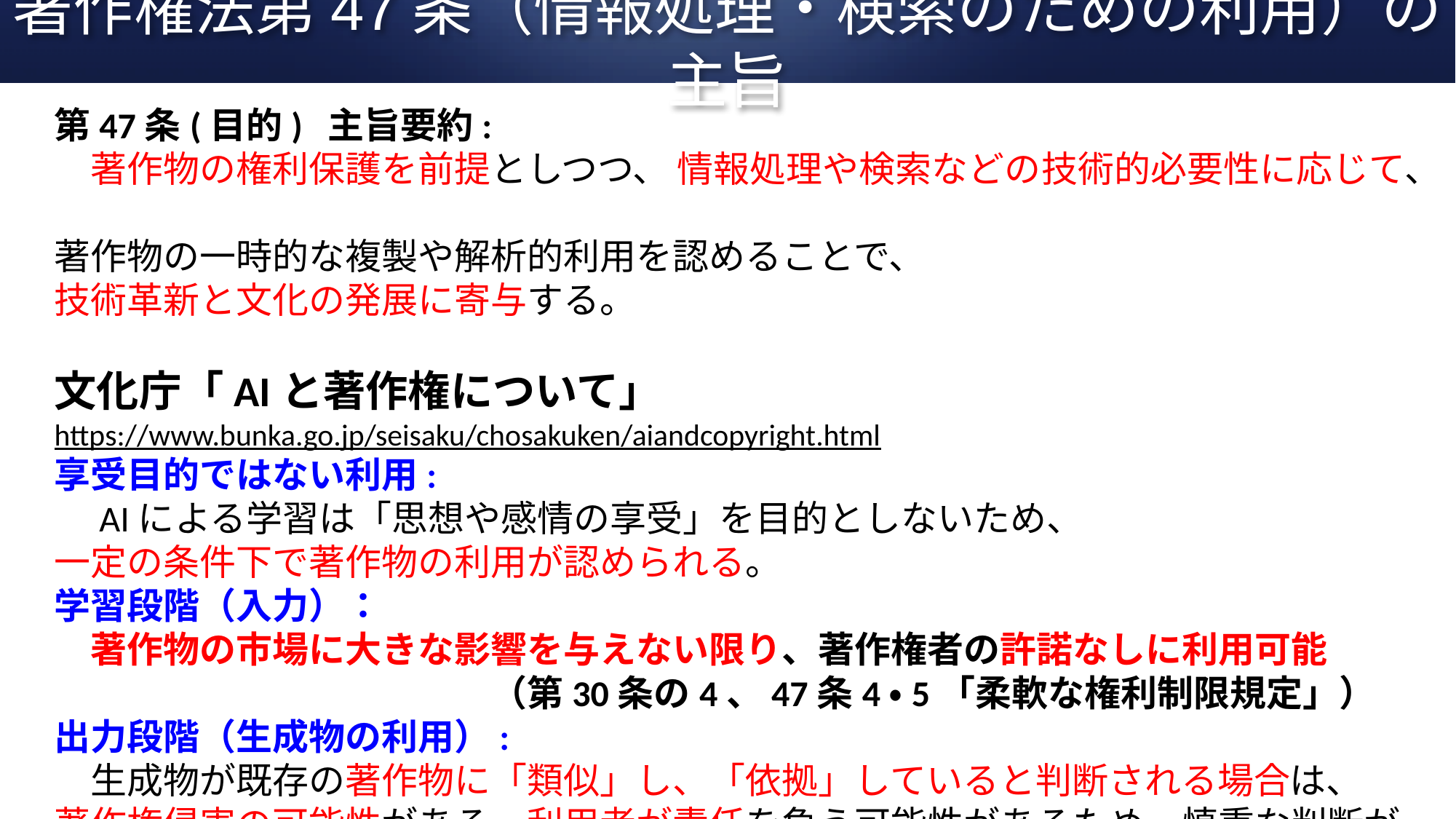

# 著作権法第47条（情報処理・検索のための利用）の主旨
第47条(目的)  主旨要約:
　著作物の権利保護を前提としつつ、 情報処理や検索などの技術的必要性に応じて、
著作物の一時的な複製や解析的利用を認めることで、
技術革新と文化の発展に寄与する。

文化庁「AIと著作権について」 https://www.bunka.go.jp/seisaku/chosakuken/aiandcopyright.html
享受目的ではない利用:
　AIによる学習は「思想や感情の享受」を目的としないため、
一定の条件下で著作物の利用が認められる。
学習段階（入力）：
　著作物の市場に大きな影響を与えない限り、著作権者の許諾なしに利用可能
				（第30条の4、47条4・5「柔軟な権利制限規定」）
出力段階（生成物の利用）:
　生成物が既存の著作物に「類似」し、「依拠」していると判断される場合は、
著作権侵害の可能性がある。利用者が責任を負う可能性があるため、慎重な判断が必要。